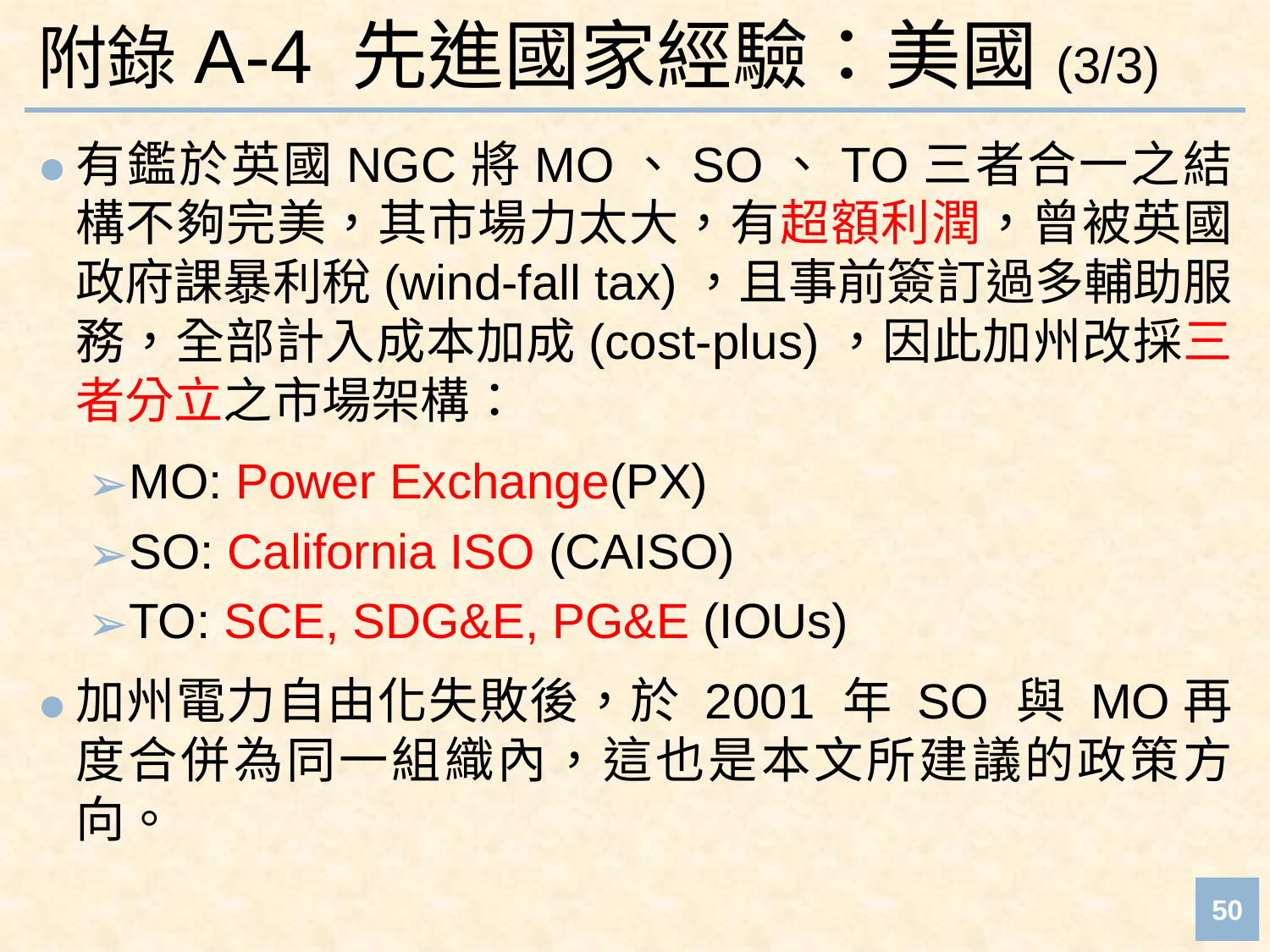

# 附錄A-4 先進國家經驗：美國(3/3)
有鑑於英國NGC將MO、SO、TO三者合一之結構不夠完美，其市場力太大，有超額利潤，曾被英國政府課暴利稅(wind-fall tax)，且事前簽訂過多輔助服務，全部計入成本加成(cost-plus)，因此加州改採三者分立之市場架構：
MO: Power Exchange(PX)
SO: California ISO (CAISO)
TO: SCE, SDG&E, PG&E (IOUs)
加州電力自由化失敗後，於 2001 年 SO 與 MO再度合併為同一組織內，這也是本文所建議的政策方向。
50